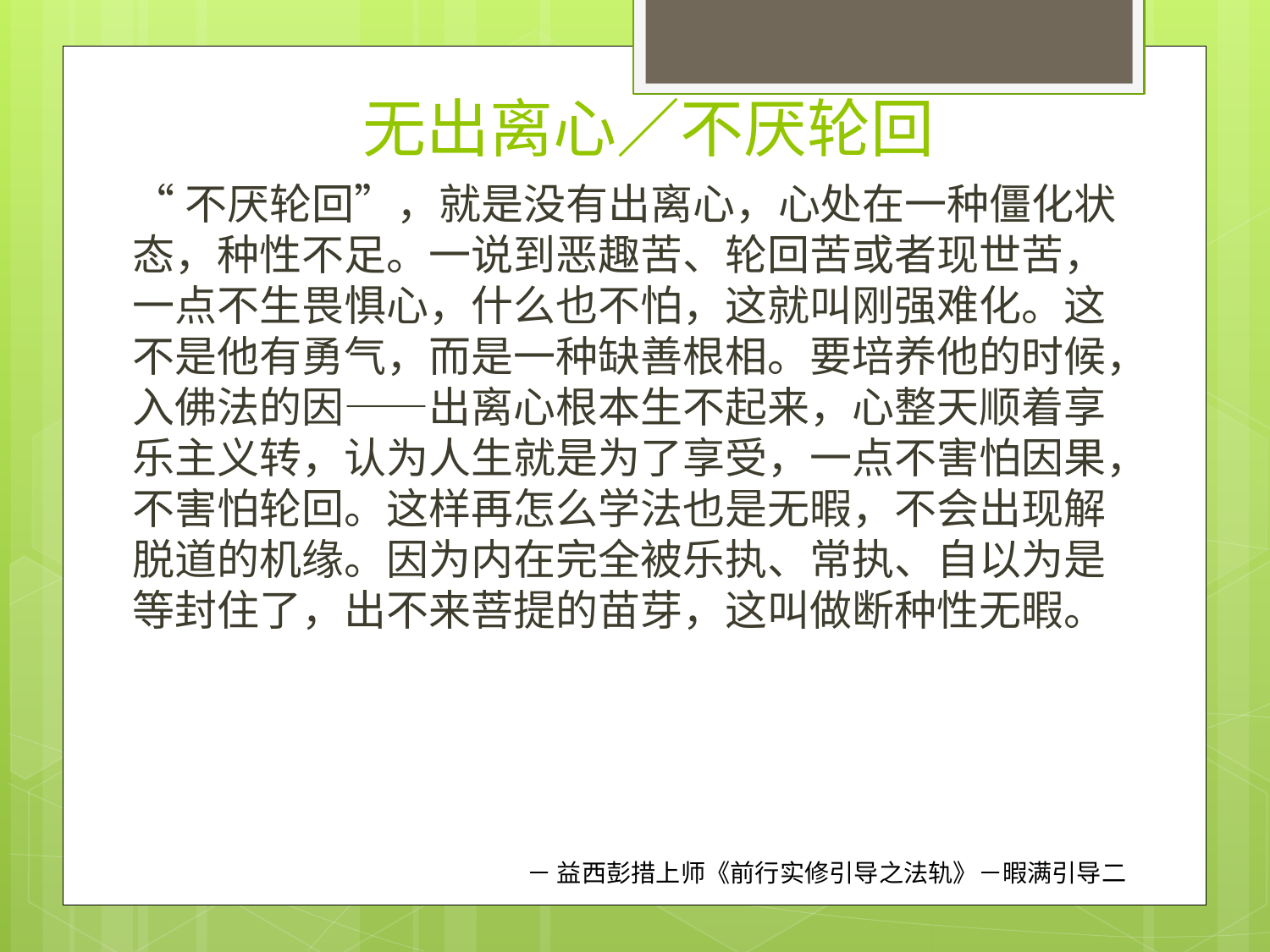

# 无出离心／不厌轮回
“不厌轮回”，就是没有出离心，心处在一种僵化状态，种性不足。一说到恶趣苦、轮回苦或者现世苦，一点不生畏惧心，什么也不怕，这就叫刚强难化。这不是他有勇气，而是一种缺善根相。要培养他的时候，入佛法的因——出离心根本生不起来，心整天顺着享乐主义转，认为人生就是为了享受，一点不害怕因果，不害怕轮回。这样再怎么学法也是无暇，不会出现解脱道的机缘。因为内在完全被乐执、常执、自以为是等封住了，出不来菩提的苗芽，这叫做断种性无暇。

－ 益西彭措上师《前行实修引导之法轨》－暇满引导二